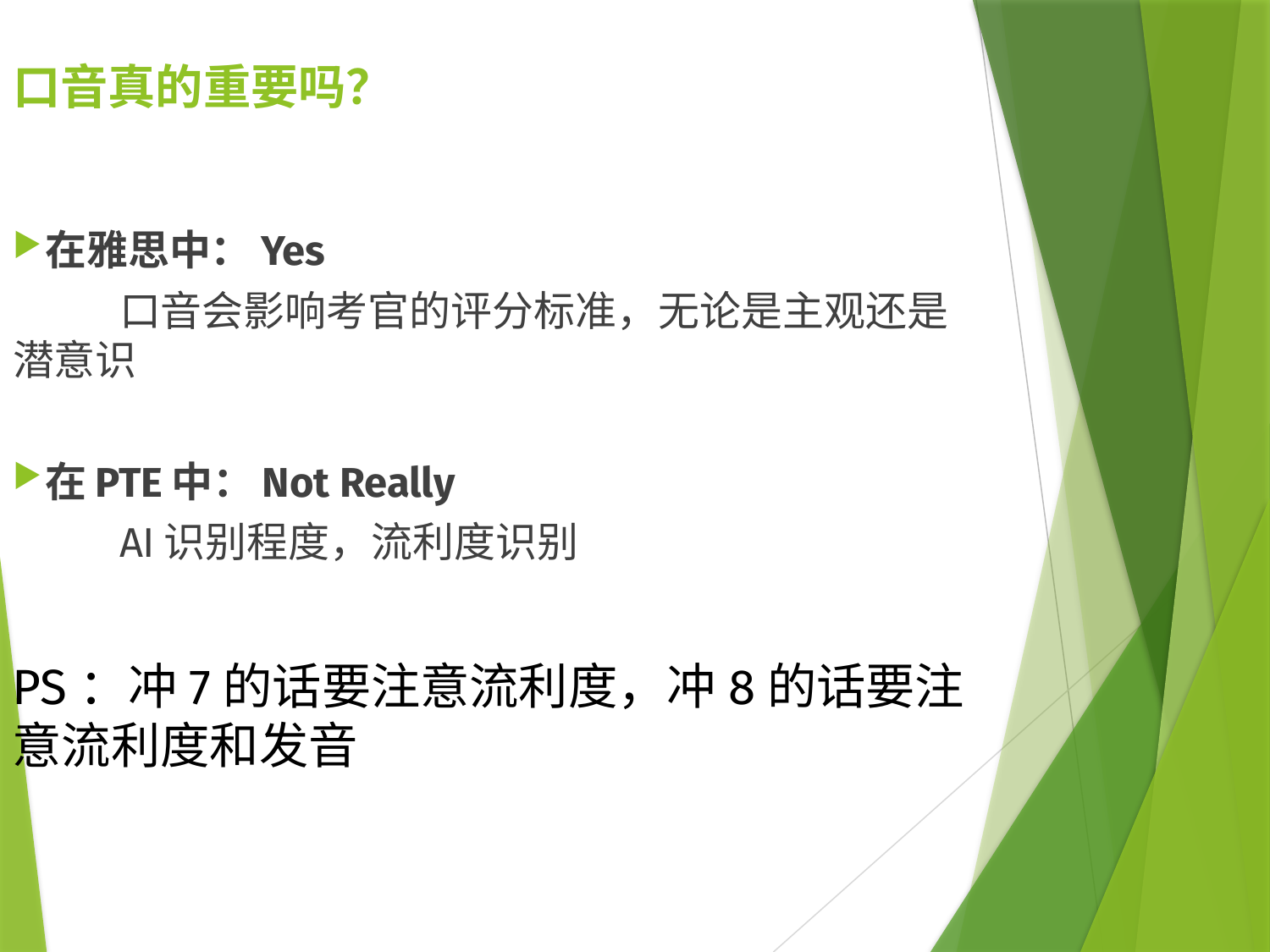

# 口音真的重要吗？
在雅思中：Yes
	口音会影响考官的评分标准，无论是主观还是潜意识

在PTE中：Not Really
	AI识别程度，流利度识别

PS：冲7的话要注意流利度，冲8的话要注意流利度和发音